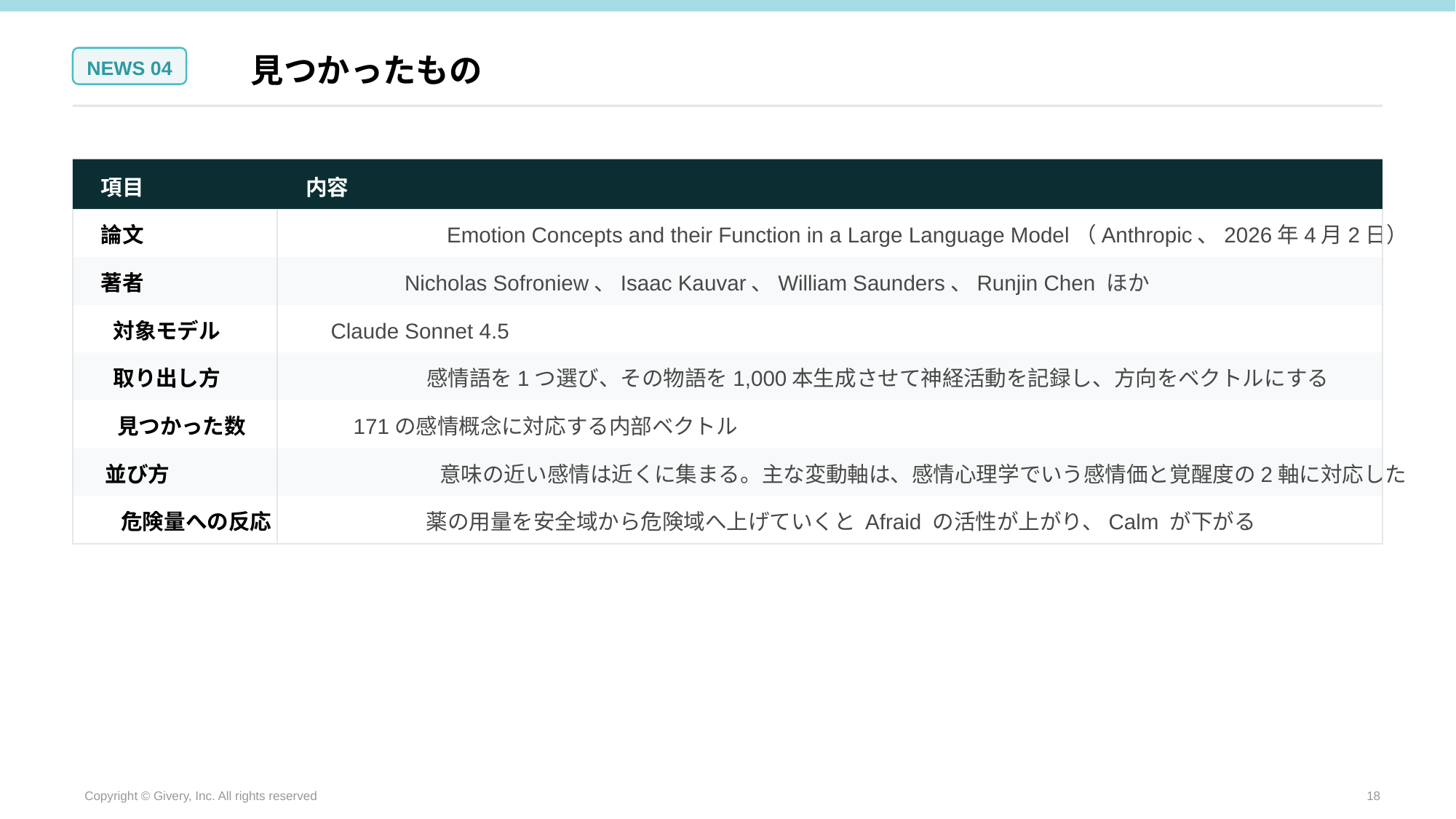

見つかったもの
NEWS 04

項目
内容

論文
Emotion Concepts and their Function in a Large Language Model（Anthropic、2026年4月2日）

著者
Nicholas Sofroniew、Isaac Kauvar、William Saunders、Runjin Chen ほか

対象モデル
Claude Sonnet 4.5

取り出し方
感情語を1つ選び、その物語を1,000本生成させて神経活動を記録し、方向をベクトルにする

見つかった数
171の感情概念に対応する内部ベクトル

並び方
意味の近い感情は近くに集まる。主な変動軸は、感情心理学でいう感情価と覚醒度の2軸に対応した

危険量への反応
薬の用量を安全域から危険域へ上げていくと Afraid の活性が上がり、Calm が下がる
Copyright © Givery, Inc. All rights reserved
18